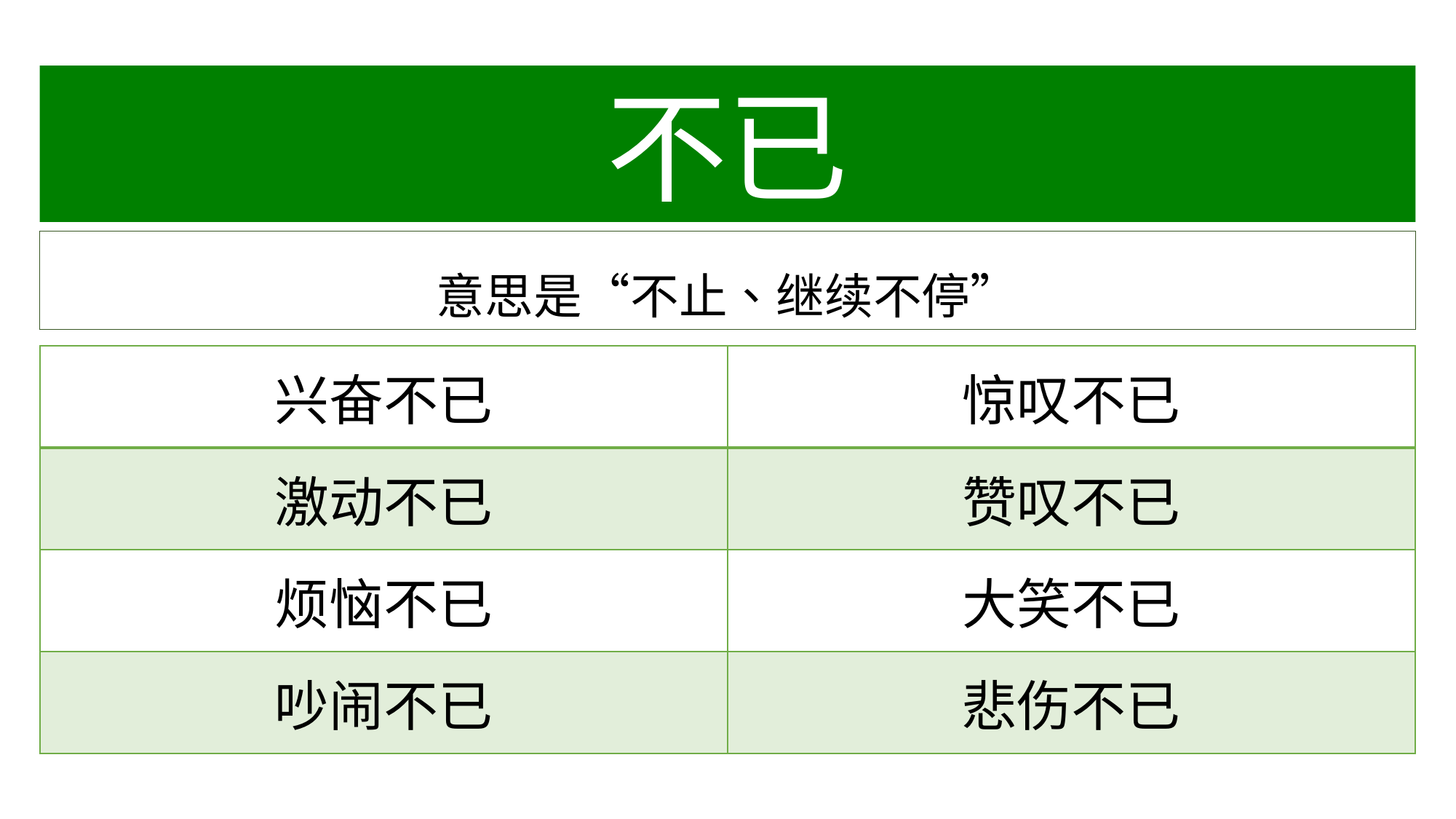

不已
意思是“不止、继续不停”
| 兴奋不已 | 惊叹不已 |
| --- | --- |
| 激动不已 | 赞叹不已 |
| 烦恼不已 | 大笑不已 |
| 吵闹不已 | 悲伤不已 |